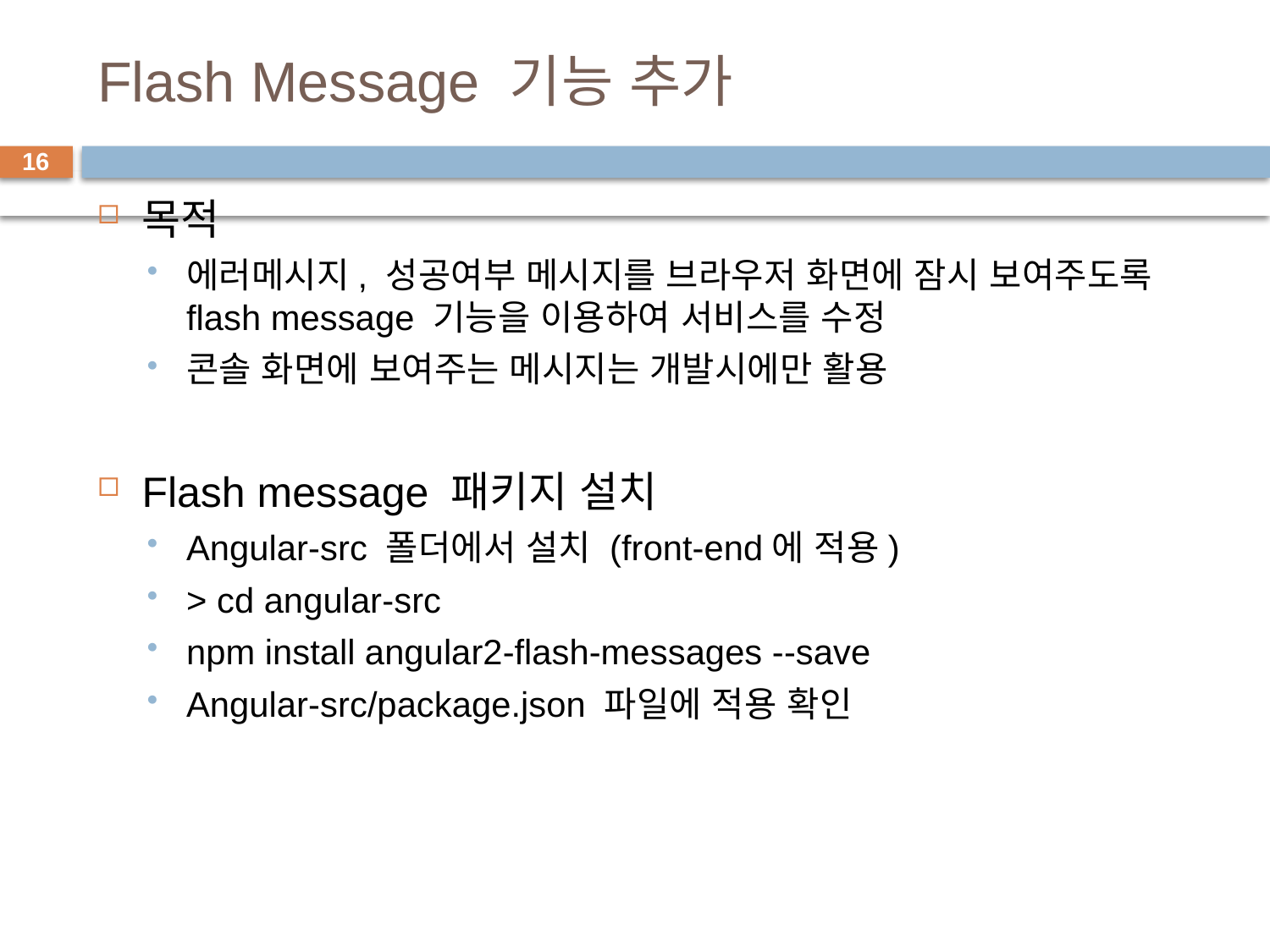

# Flash Message 기능 추가
16
목적
에러메시지, 성공여부 메시지를 브라우저 화면에 잠시 보여주도록 flash message 기능을 이용하여 서비스를 수정
콘솔 화면에 보여주는 메시지는 개발시에만 활용

Flash message 패키지 설치
Angular-src 폴더에서 설치 (front-end에 적용)
> cd angular-src
npm install angular2-flash-messages --save
Angular-src/package.json 파일에 적용 확인